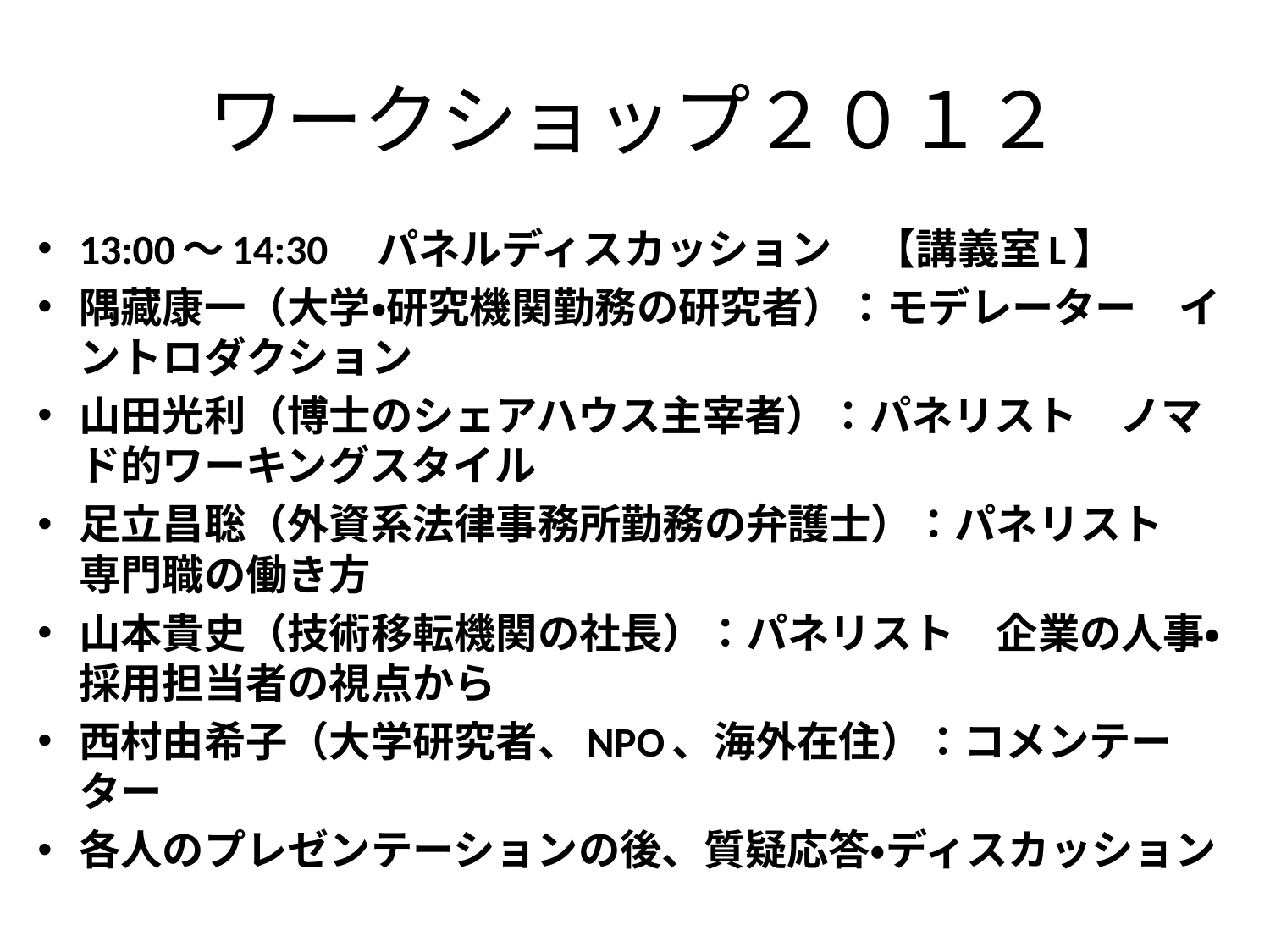

# ワークショップ２０１２
13:00～14:30　パネルディスカッション　【講義室L】
隅藏康一（大学・研究機関勤務の研究者）：モデレーター　イントロダクション
山田光利（博士のシェアハウス主宰者）：パネリスト　ノマド的ワーキングスタイル
足立昌聡（外資系法律事務所勤務の弁護士）：パネリスト　専門職の働き方
山本貴史（技術移転機関の社長）：パネリスト　企業の人事・採用担当者の視点から
西村由希子（大学研究者、NPO、海外在住）：コメンテーター
各人のプレゼンテーションの後、質疑応答・ディスカッション